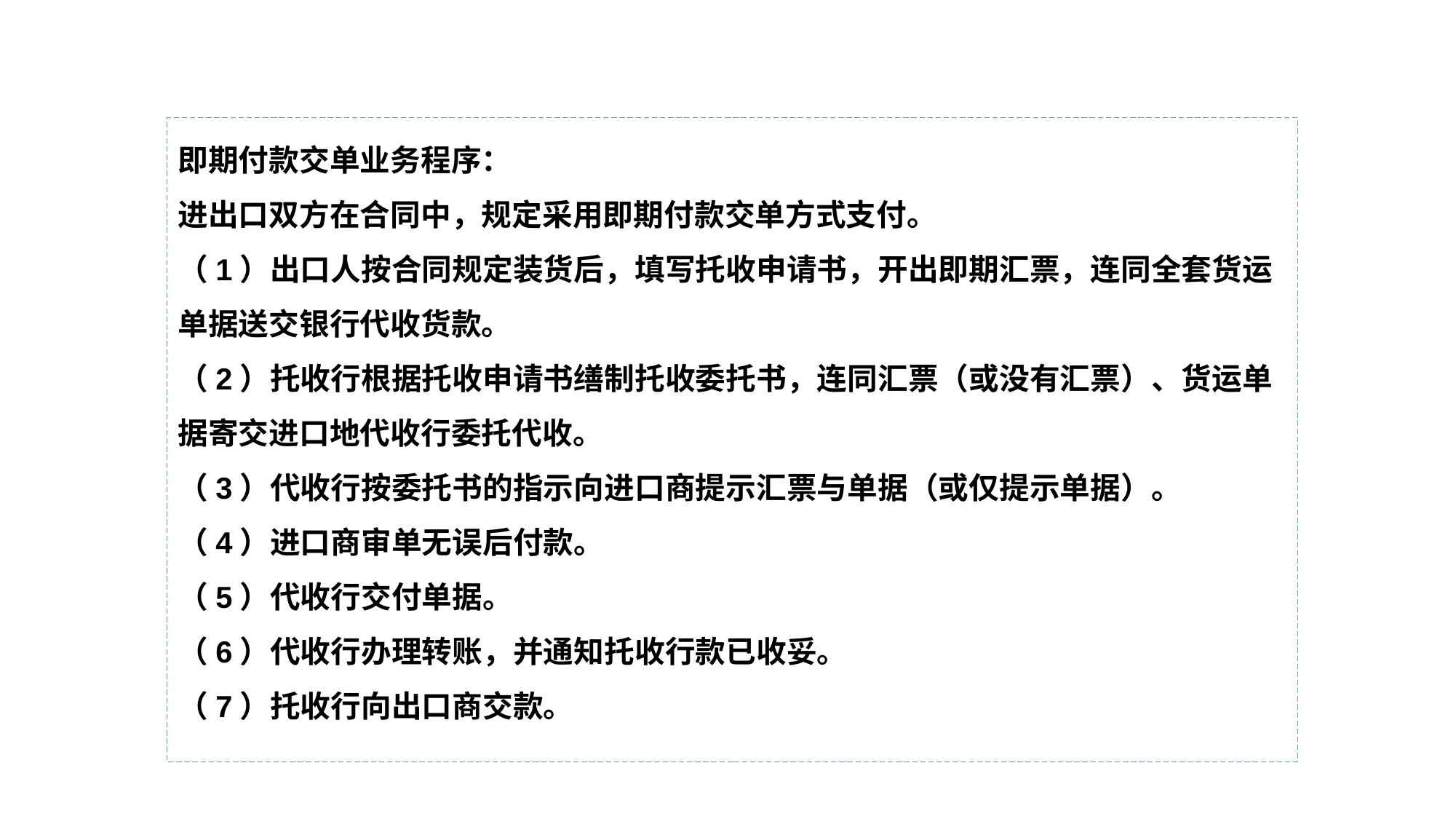

即期付款交单业务程序：
进出口双方在合同中，规定采用即期付款交单方式支付。
（1）出口人按合同规定装货后，填写托收申请书，开出即期汇票，连同全套货运单据送交银行代收货款。
（2）托收行根据托收申请书缮制托收委托书，连同汇票（或没有汇票）、货运单据寄交进口地代收行委托代收。
（3）代收行按委托书的指示向进口商提示汇票与单据（或仅提示单据）。
（4）进口商审单无误后付款。
（5）代收行交付单据。
（6）代收行办理转账，并通知托收行款已收妥。
（7）托收行向出口商交款。